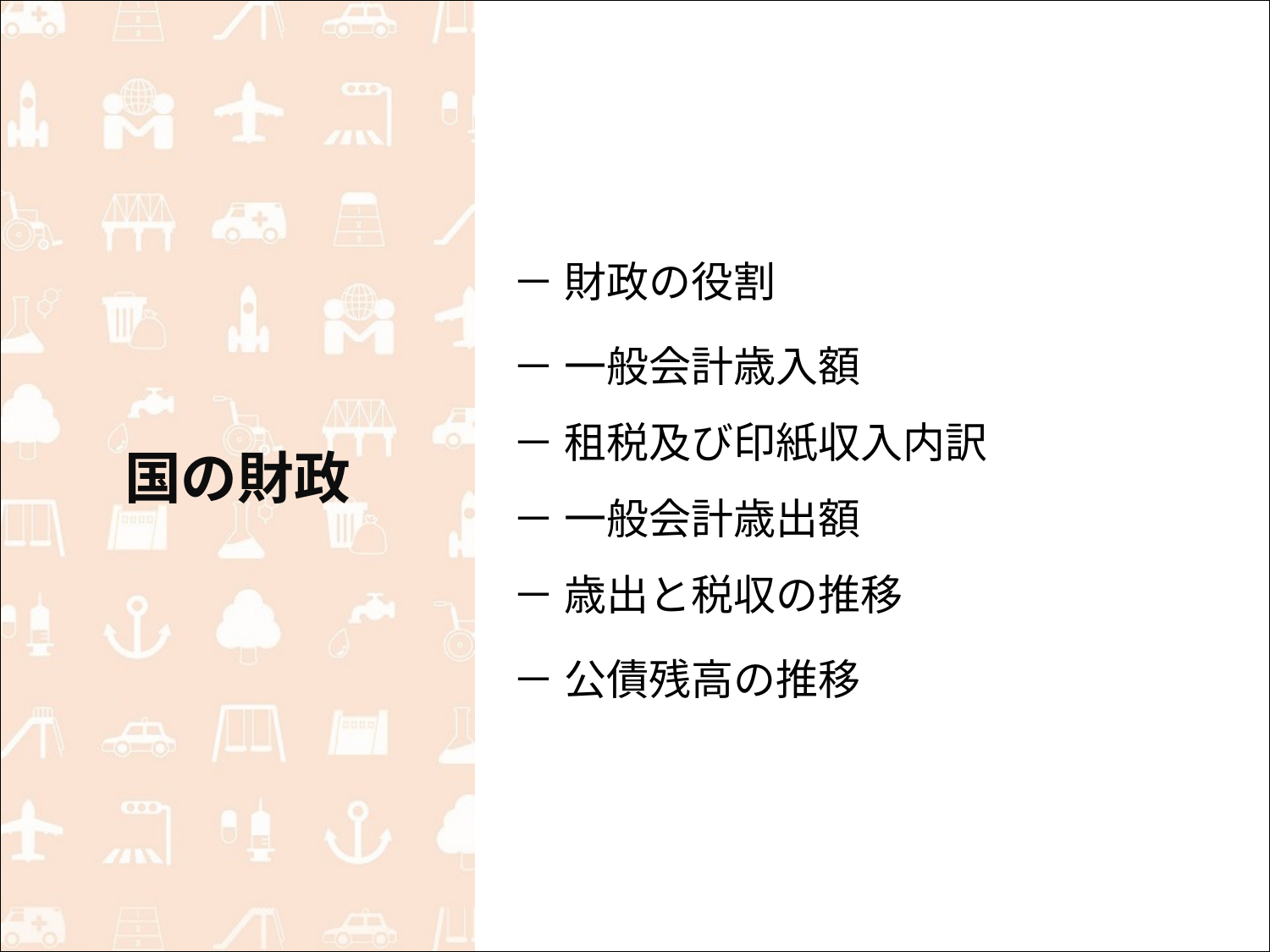

# 国の財政

－ 財政の役割
－ 一般会計歳入額
－ 租税及び印紙収入内訳
－ 一般会計歳出額
－ 歳出と税収の推移
－ 公債残高の推移